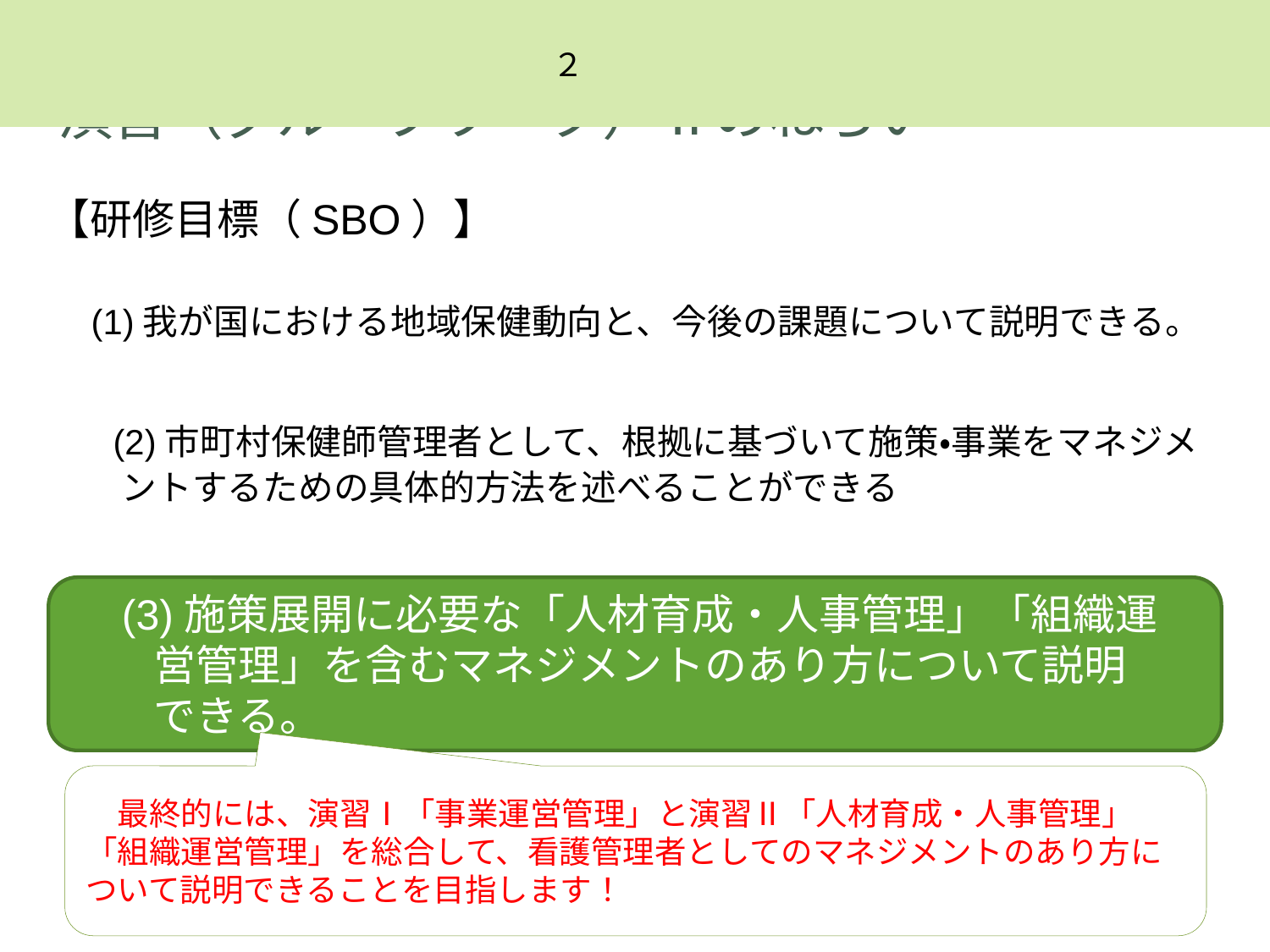

２
6
# 演習（グループワーク）Ⅱのねらい
【研修目標（SBO）】

　(1)我が国における地域保健動向と、今後の課題について説明できる。

　(2)市町村保健師管理者として、根拠に基づいて施策・事業をマネジメントするための具体的方法を述べることができる

 　(3)施策展開に必要な人材育成・人事管理を含むマネジメントのあり方について説明できる

　(3)施策展開に必要な「人材育成・人事管理」「組織運
　　営管理」を含むマネジメントのあり方について説明
　　できる。
　最終的には、演習Ⅰ「事業運営管理」と演習Ⅱ「人材育成・人事管理」「組織運営管理」を総合して、看護管理者としてのマネジメントのあり方について説明できることを目指します！